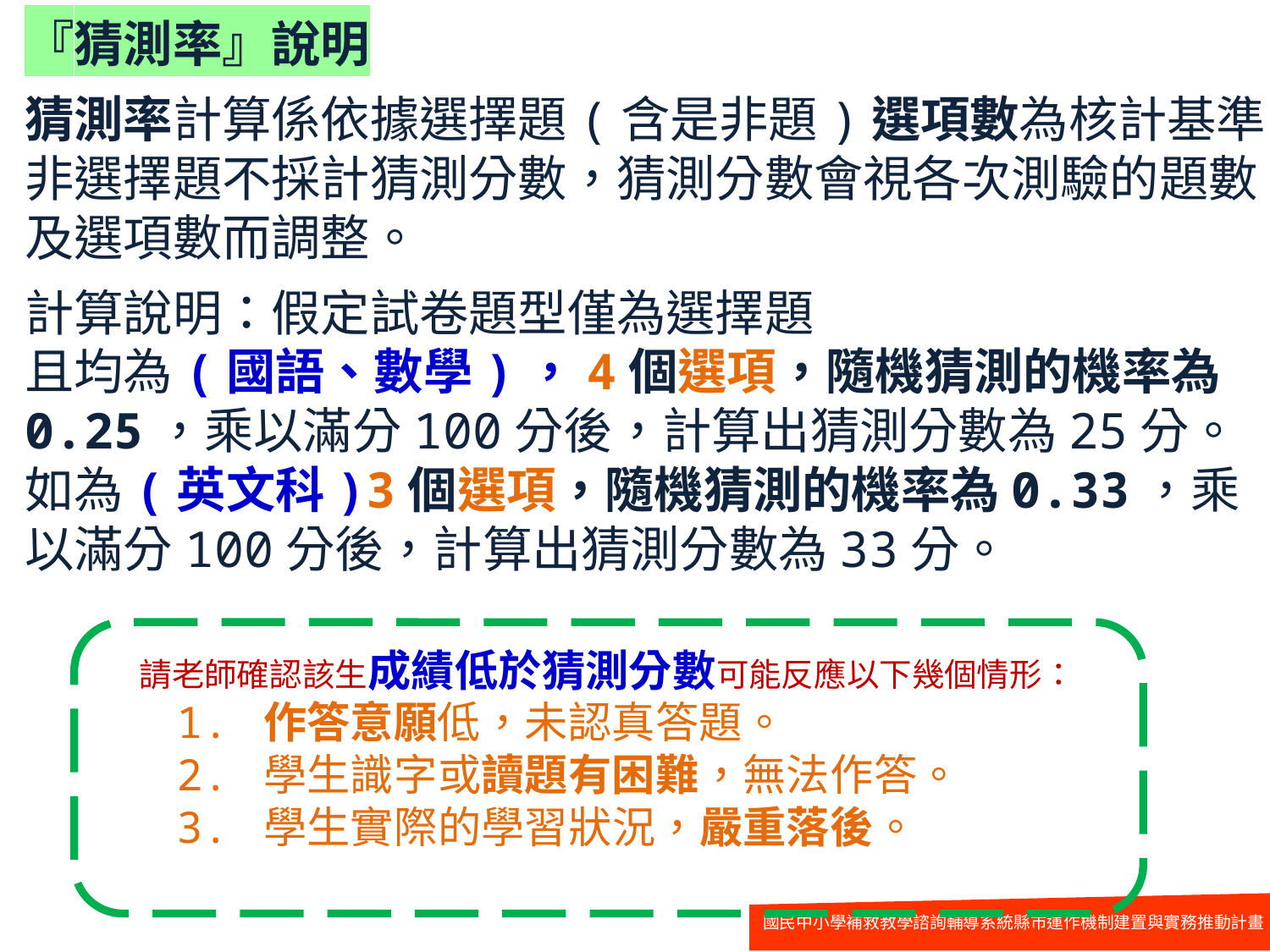

『猜測率』說明
猜測率計算係依據選擇題(含是非題)選項數為核計基準，非選擇題不採計猜測分數，猜測分數會視各次測驗的題數及選項數而調整。
計算說明：假定試卷題型僅為選擇題
且均為(國語、數學)，4個選項，隨機猜測的機率為0.25，乘以滿分100分後，計算出猜測分數為25分。
如為(英文科)3個選項，隨機猜測的機率為0.33，乘以滿分100分後，計算出猜測分數為33分。

請老師確認該生成績低於猜測分數可能反應以下幾個情形：
   1. 作答意願低，未認真答題。
   2. 學生識字或讀題有困難，無法作答。
   3. 學生實際的學習狀況，嚴重落後。